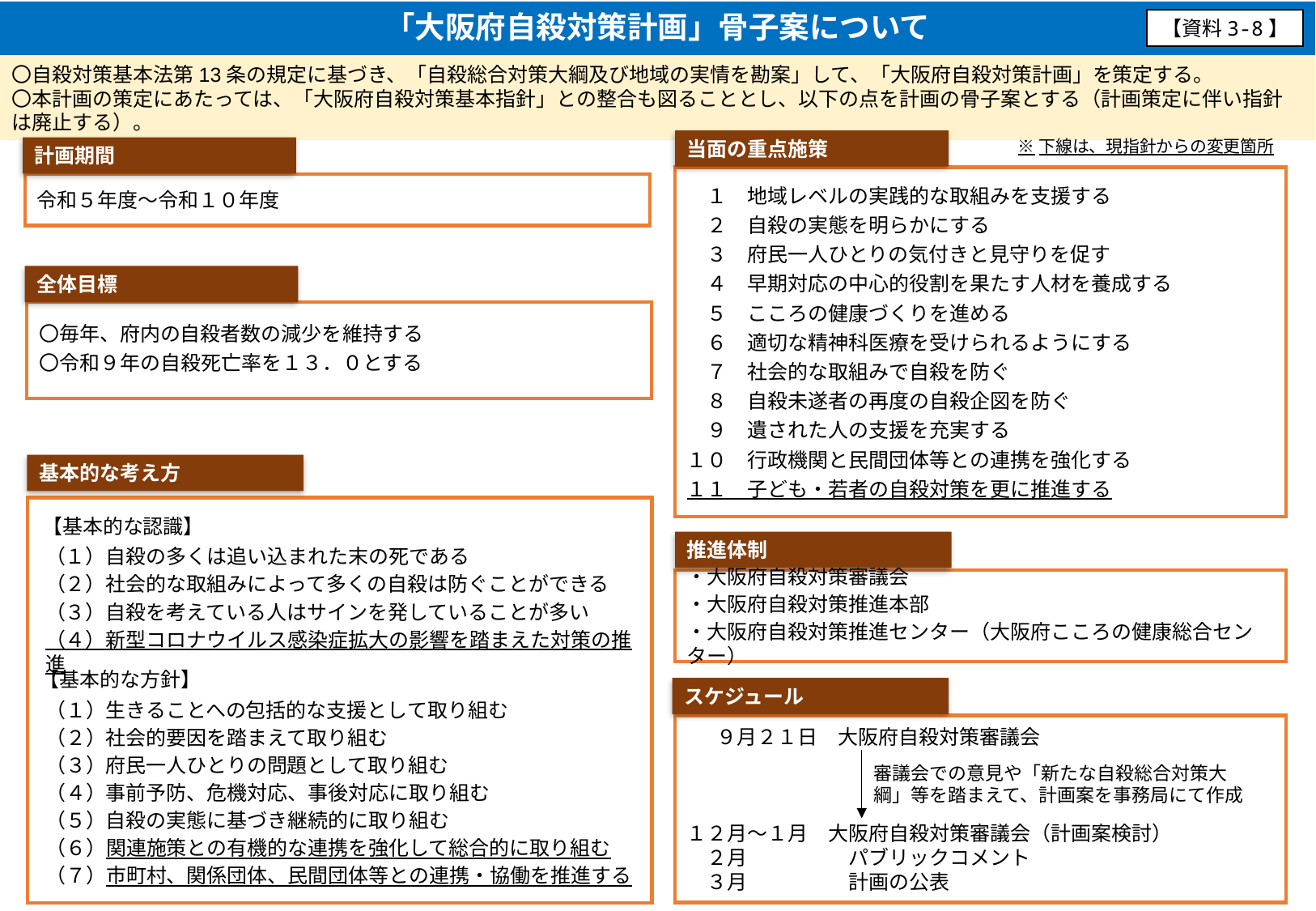

# 「大阪府自殺対策計画」骨子案について
【資料3-8】
〇自殺対策基本法第13条の規定に基づき、「自殺総合対策大綱及び地域の実情を勘案」して、「大阪府自殺対策計画」を策定する。
〇本計画の策定にあたっては、「大阪府自殺対策基本指針」との整合も図ることとし、以下の点を計画の骨子案とする（計画策定に伴い指針は廃止する）。
※下線は、現指針からの変更箇所
当面の重点施策
　１　地域レベルの実践的な取組みを支援する

　２　自殺の実態を明らかにする

　３　府民一人ひとりの気付きと見守りを促す

　４　早期対応の中心的役割を果たす人材を養成する

　５　こころの健康づくりを進める

　６　適切な精神科医療を受けられるようにする

　７　社会的な取組みで自殺を防ぐ

　８　自殺未遂者の再度の自殺企図を防ぐ

　９　遺された人の支援を充実する

１０　行政機関と民間団体等との連携を強化する

１１　子ども・若者の自殺対策を更に推進する
計画期間
令和５年度～令和１０年度
全体目標
〇毎年、府内の自殺者数の減少を維持する

〇令和９年の自殺死亡率を１３．０とする

基本的な考え方

【基本的な認識】
（１）自殺の多くは追い込まれた末の死である

（２）社会的な取組みによって多くの自殺は防ぐことができる

（３）自殺を考えている人はサインを発していることが多い

（４）新型コロナウイルス感染症拡大の影響を踏まえた対策の推進
【基本的な方針】
（１）生きることへの包括的な支援として取り組む

（２）社会的要因を踏まえて取り組む

（３）府民一人ひとりの問題として取り組む

（４）事前予防、危機対応、事後対応に取り組む

（５）自殺の実態に基づき継続的に取り組む

（６）関連施策との有機的な連携を強化して総合的に取り組む

（７）市町村、関係団体、民間団体等との連携・協働を推進する
推進体制
・大阪府自殺対策審議会

・大阪府自殺対策推進本部

・大阪府自殺対策推進センター（大阪府こころの健康総合センター）
スケジュール
 　９月２１日　大阪府自殺対策審議会

１２月～１月　大阪府自殺対策審議会（計画案検討）
　２月　　　　　パブリックコメント
　３月　　　　　計画の公表
審議会での意見や「新たな自殺総合対策大綱」等を踏まえて、計画案を事務局にて作成